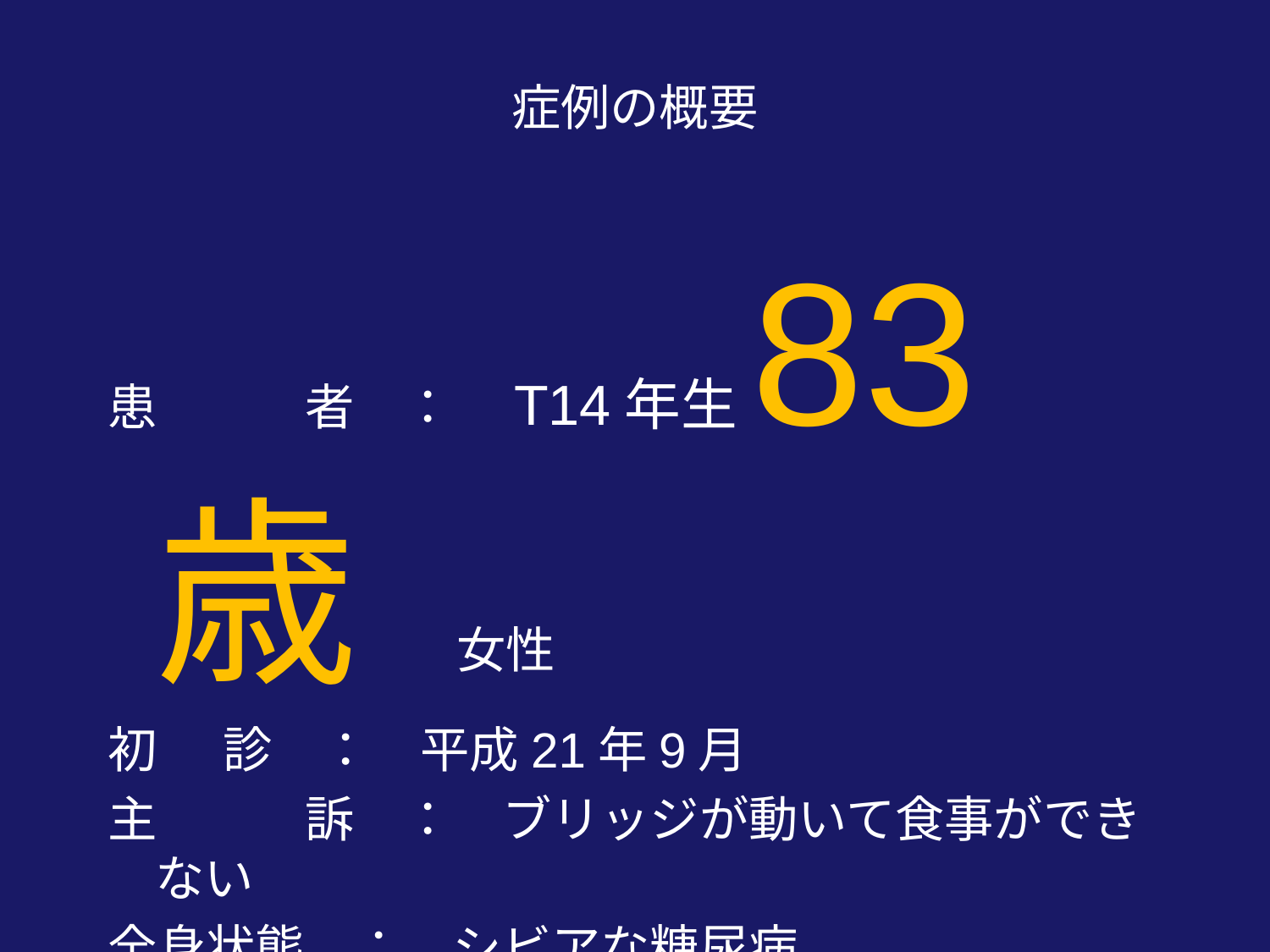

# 症例の概要
患　　　者　：　T14年生83歳　　女性
初      診　：　平成21年9月
主　　　訴　：　ブリッジが動いて食事ができない
全身状態　：　シビアな糖尿病